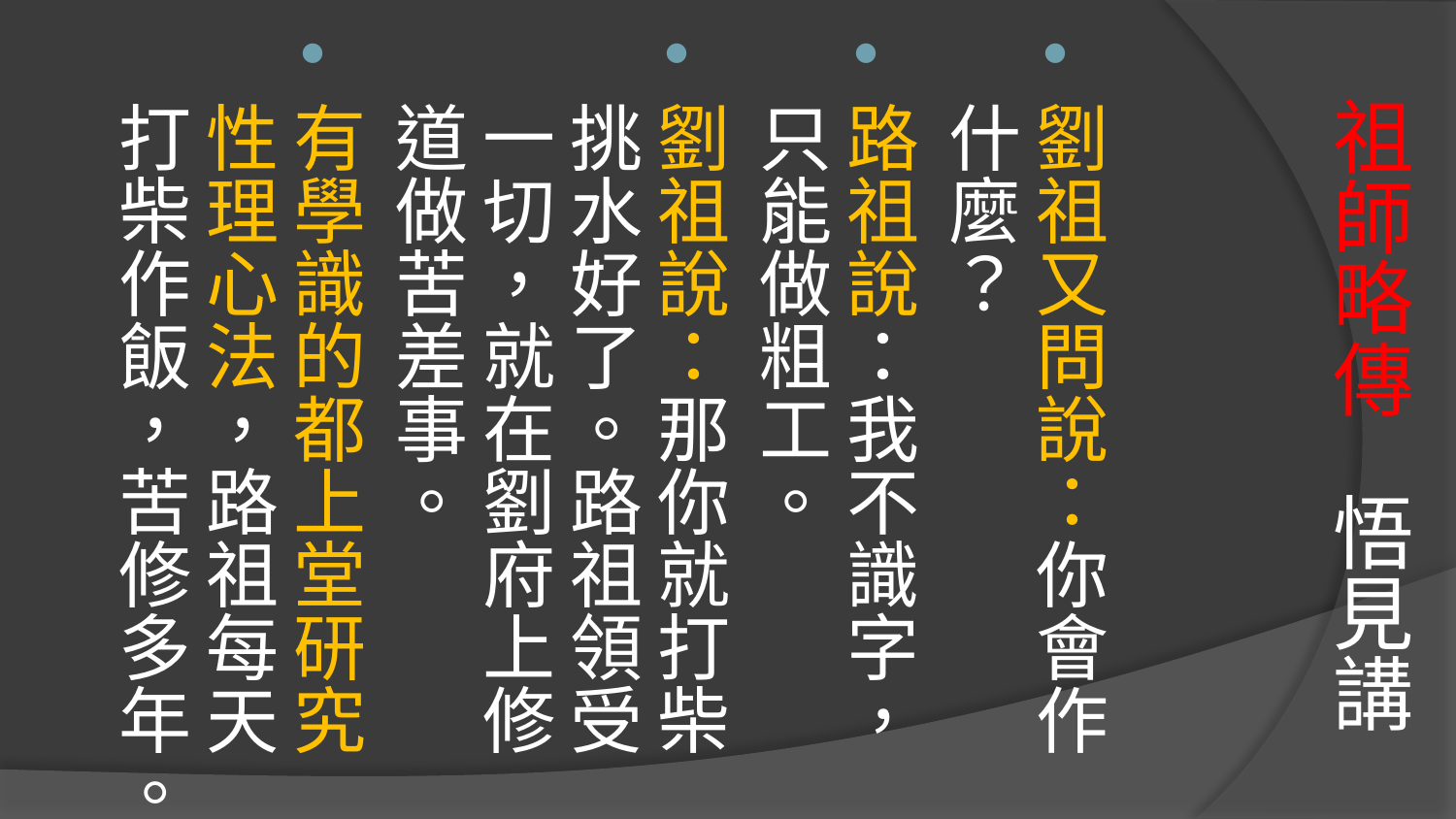

劉祖又問說：你會作什麼？
路祖說：我不識字，只能做粗工。
劉祖說：那你就打柴挑水好了。路祖領受一切，就在劉府上修道做苦差事。
有學識的都上堂研究性理心法，路祖每天打柴作飯，苦修多年。

# 祖師略傳    悟見講